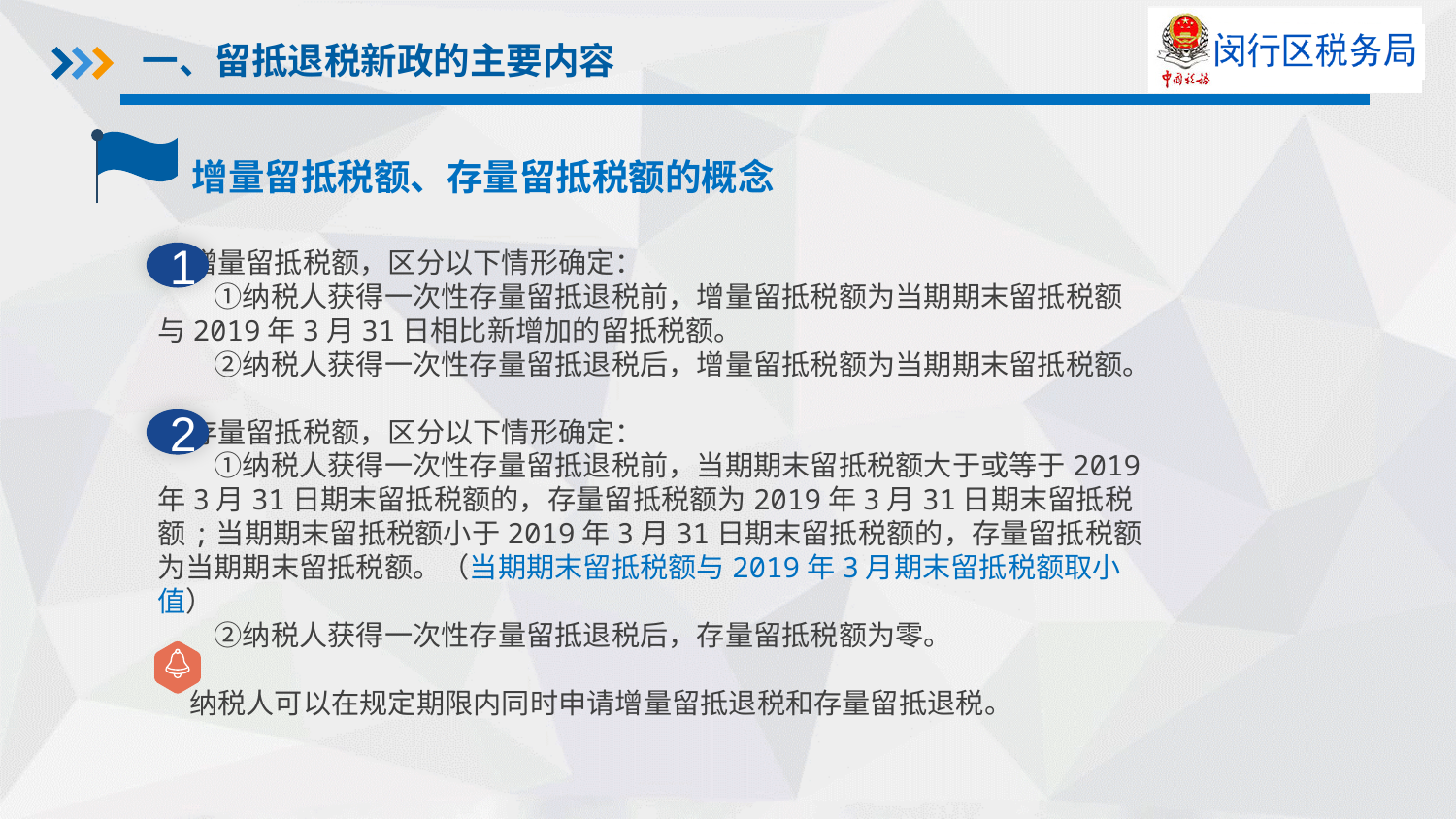

一、留抵退税新政的主要内容

增量留抵税额、存量留抵税额的概念

    增量留抵税额，区分以下情形确定：
　　①纳税人获得一次性存量留抵退税前，增量留抵税额为当期期末留抵税额与2019年3月31日相比新增加的留抵税额。
　　②纳税人获得一次性存量留抵退税后，增量留抵税额为当期期末留抵税额。
    存量留抵税额，区分以下情形确定：
　　①纳税人获得一次性存量留抵退税前，当期期末留抵税额大于或等于2019年3月31日期末留抵税额的，存量留抵税额为2019年3月31日期末留抵税额;当期期末留抵税额小于2019年3月31日期末留抵税额的，存量留抵税额为当期期末留抵税额。（当期期末留抵税额与2019年3月期末留抵税额取小值）
　　②纳税人获得一次性存量留抵退税后，存量留抵税额为零。

    纳税人可以在规定期限内同时申请增量留抵退税和存量留抵退税。
1
2